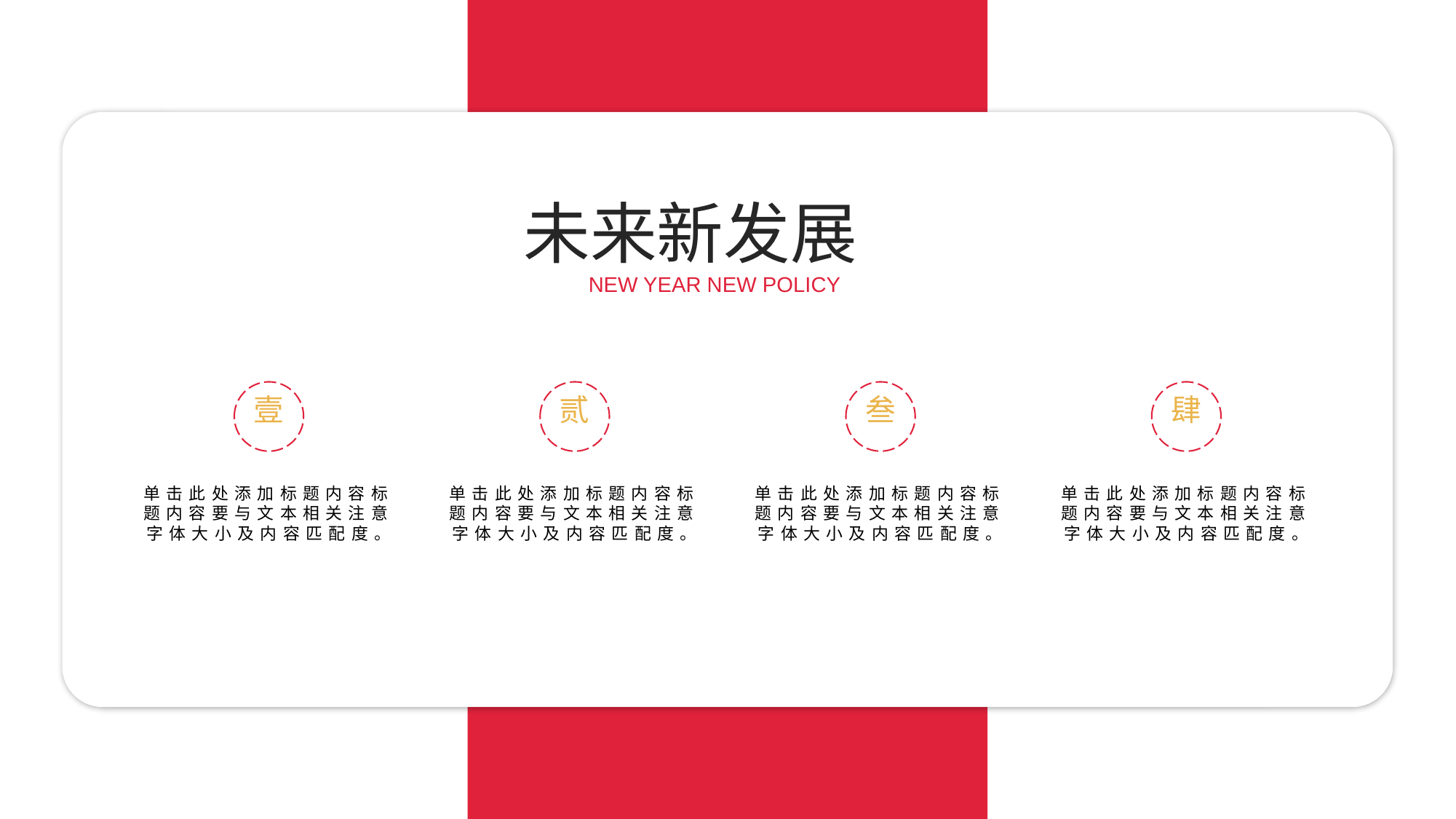

未来新发展
NEW YEAR NEW POLICY

壹
单击此处添加标题内容标题内容要与文本相关注意字体大小及内容匹配度。

贰
单击此处添加标题内容标题内容要与文本相关注意字体大小及内容匹配度。

叁
单击此处添加标题内容标题内容要与文本相关注意字体大小及内容匹配度。

肆
单击此处添加标题内容标题内容要与文本相关注意字体大小及内容匹配度。